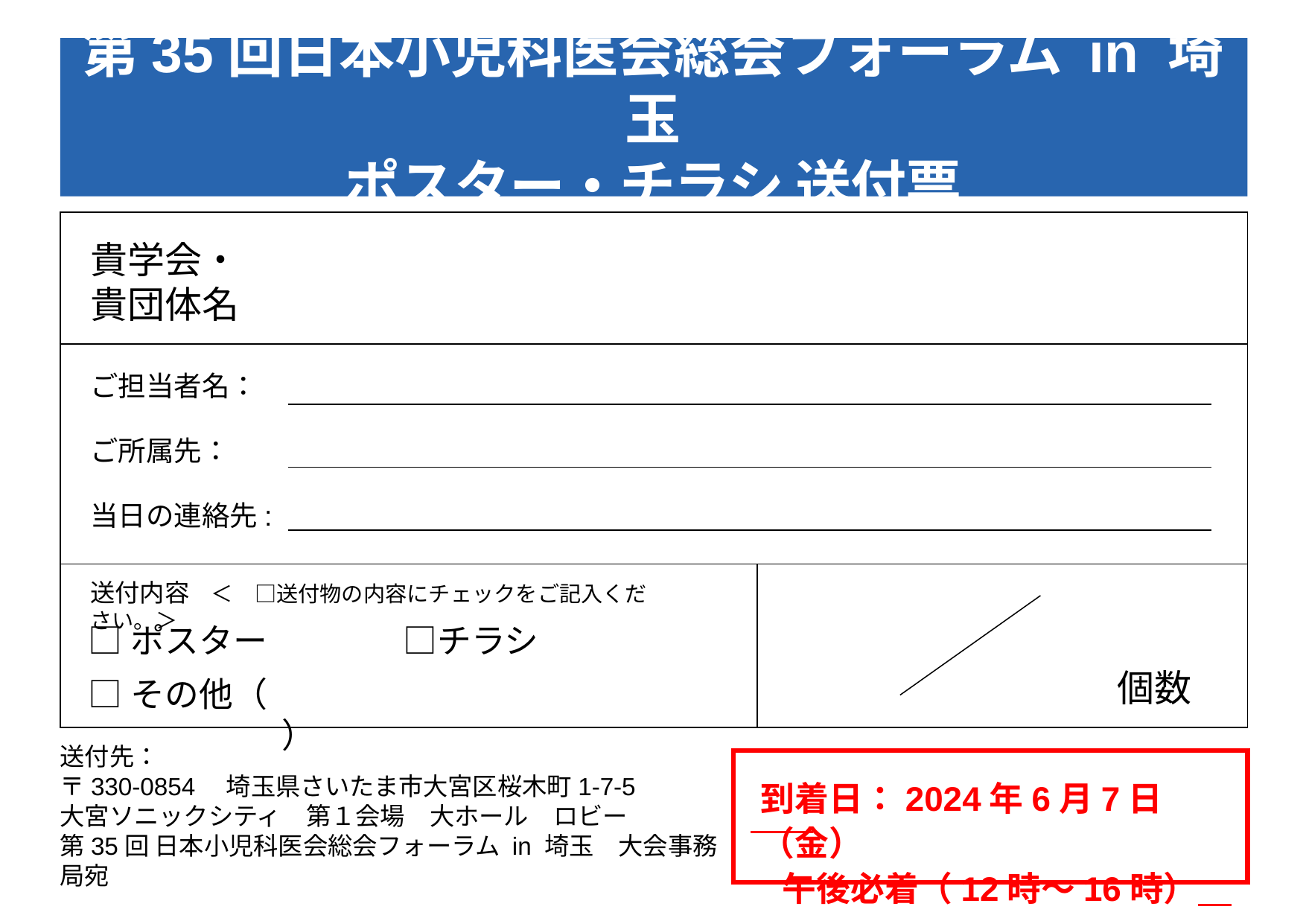

第35回日本小児科医会総会フォーラム in 埼玉
ポスター・チラシ 送付票
|  |  |
| --- | --- |
|  |  |
|  |  |
貴学会・
貴団体名
ご担当者名：
ご所属先：
当日の連絡先:
送付内容　＜　□送付物の内容にチェックをご記入ください。＞
□ポスター　　　　□チラシ
□その他（　　　　　　　　　　　　　　　　　　   　）
個数
# 送付先： 〒330-0854　埼玉県さいたま市大宮区桜木町1-7-5 大宮ソニックシティ　第１会場　大ホール　ロビー 第35回 日本小児科医会総会フォーラム in 埼玉　大会事務局宛

到着日：2024年6月7日（金）
午後必着（12時〜16時）